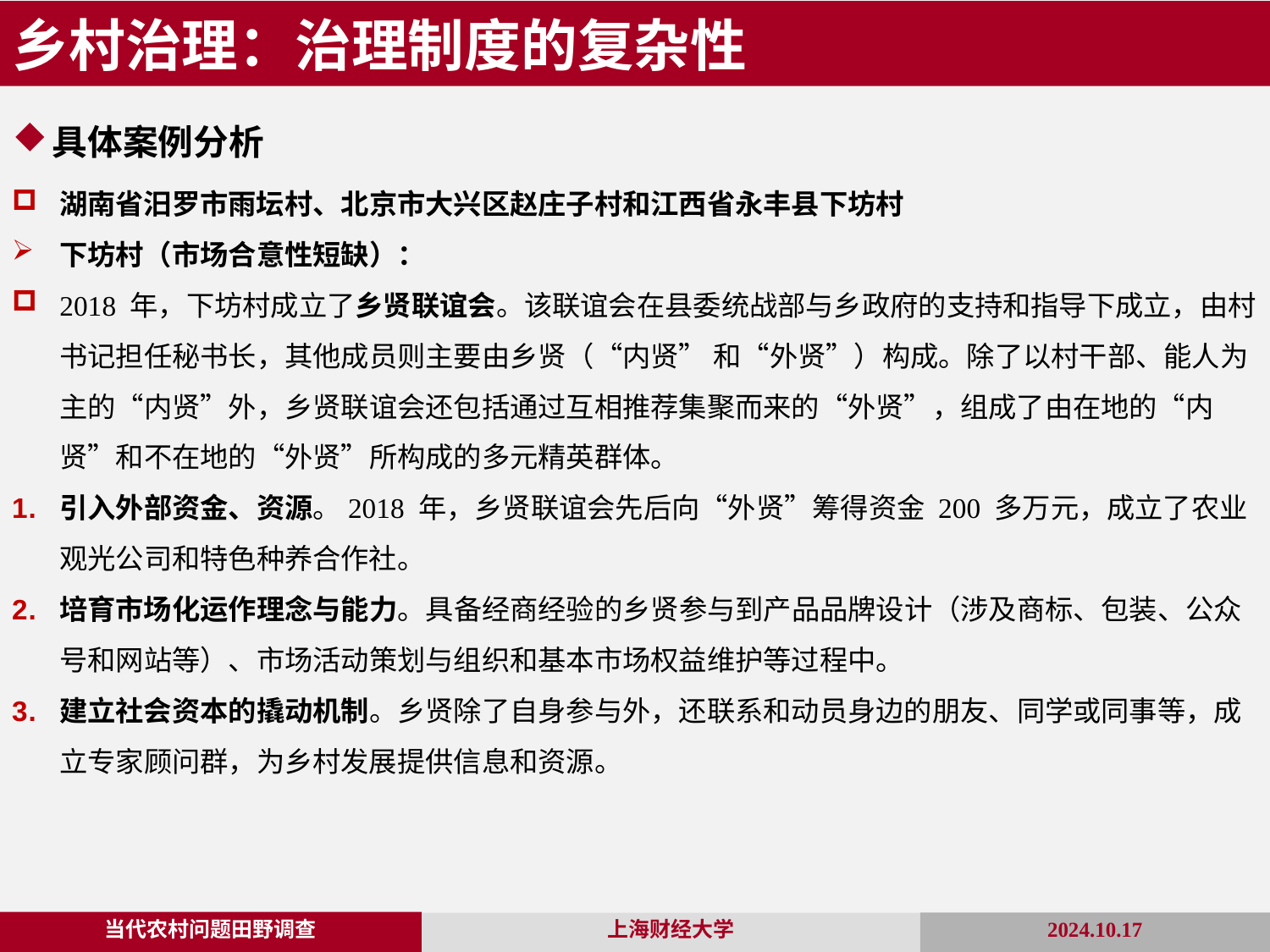

乡村治理：治理制度的复杂性
具体案例分析
湖南省汨罗市雨坛村、北京市大兴区赵庄子村和江西省永丰县下坊村
下坊村（市场合意性短缺）：
2018 年，下坊村成立了乡贤联谊会。该联谊会在县委统战部与乡政府的支持和指导下成立，由村书记担任秘书长，其他成员则主要由乡贤（“内贤” 和“外贤”）构成。除了以村干部、能人为主的“内贤”外，乡贤联谊会还包括通过互相推荐集聚而来的“外贤”，组成了由在地的“内贤”和不在地的“外贤”所构成的多元精英群体。
引入外部资金、资源。2018 年，乡贤联谊会先后向“外贤”筹得资金 200 多万元，成立了农业观光公司和特色种养合作社。
培育市场化运作理念与能力。具备经商经验的乡贤参与到产品品牌设计（涉及商标、包装、公众号和网站等）、市场活动策划与组织和基本市场权益维护等过程中。
建立社会资本的撬动机制。乡贤除了自身参与外，还联系和动员身边的朋友、同学或同事等，成立专家顾问群，为乡村发展提供信息和资源。
当代农村问题田野调查
2024.10.17
上海财经大学